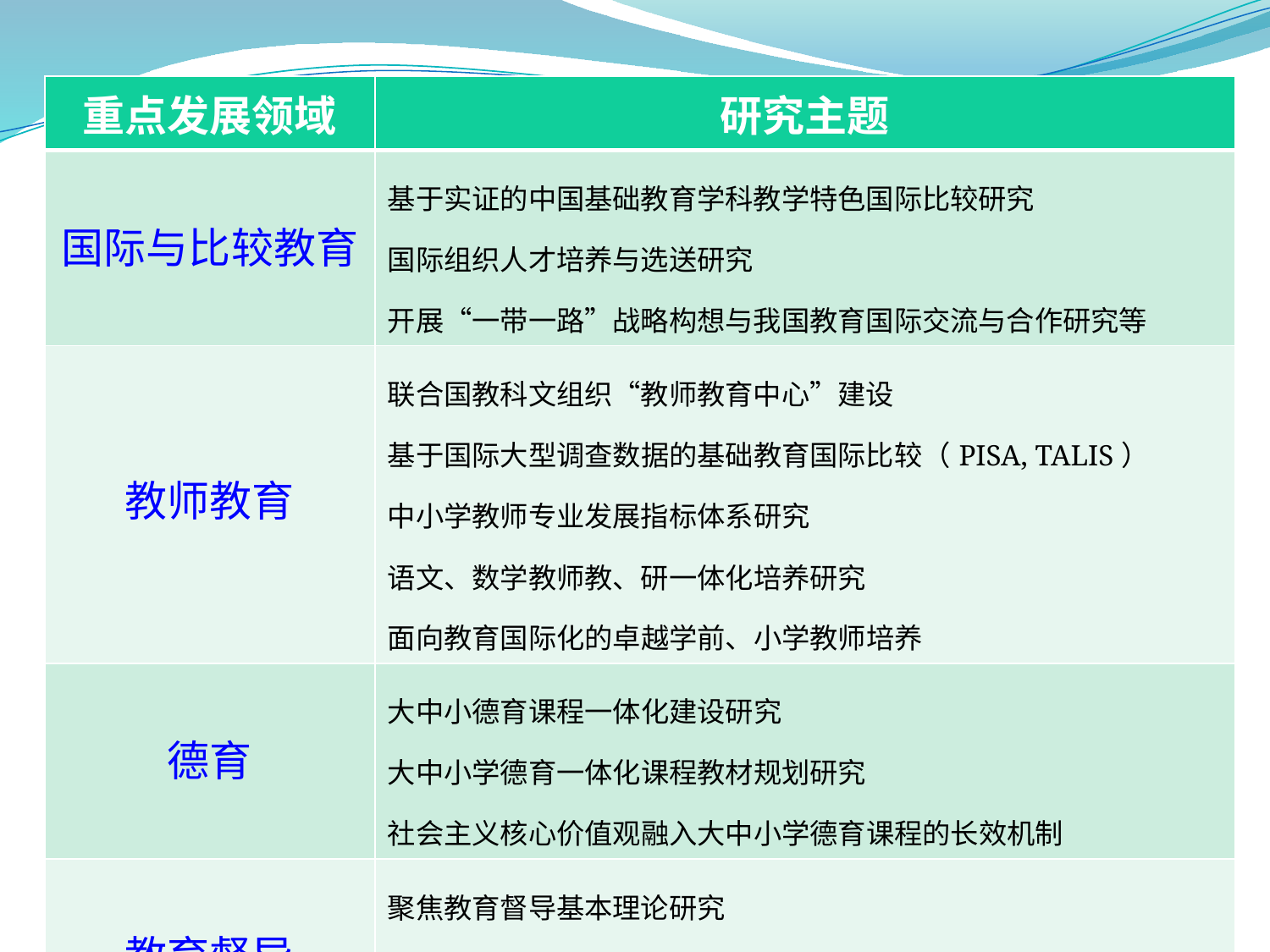

| 重点发展领域 | 研究主题 |
| --- | --- |
| 国际与比较教育 | 基于实证的中国基础教育学科教学特色国际比较研究 国际组织人才培养与选送研究 开展“一带一路”战略构想与我国教育国际交流与合作研究等 |
| 教师教育 | 联合国教科文组织“教师教育中心”建设 基于国际大型调查数据的基础教育国际比较（PISA, TALIS） 中小学教师专业发展指标体系研究 语文、数学教师教、研一体化培养研究 面向教育国际化的卓越学前、小学教师培养 |
| 德育 | 大中小德育课程一体化建设研究 大中小学德育一体化课程教材规划研究 社会主义核心价值观融入大中小学德育课程的长效机制 |
| 教育督导 | 聚焦教育督导基本理论研究 提供教育督导决策咨询服务 开展教育督导标准研究 |